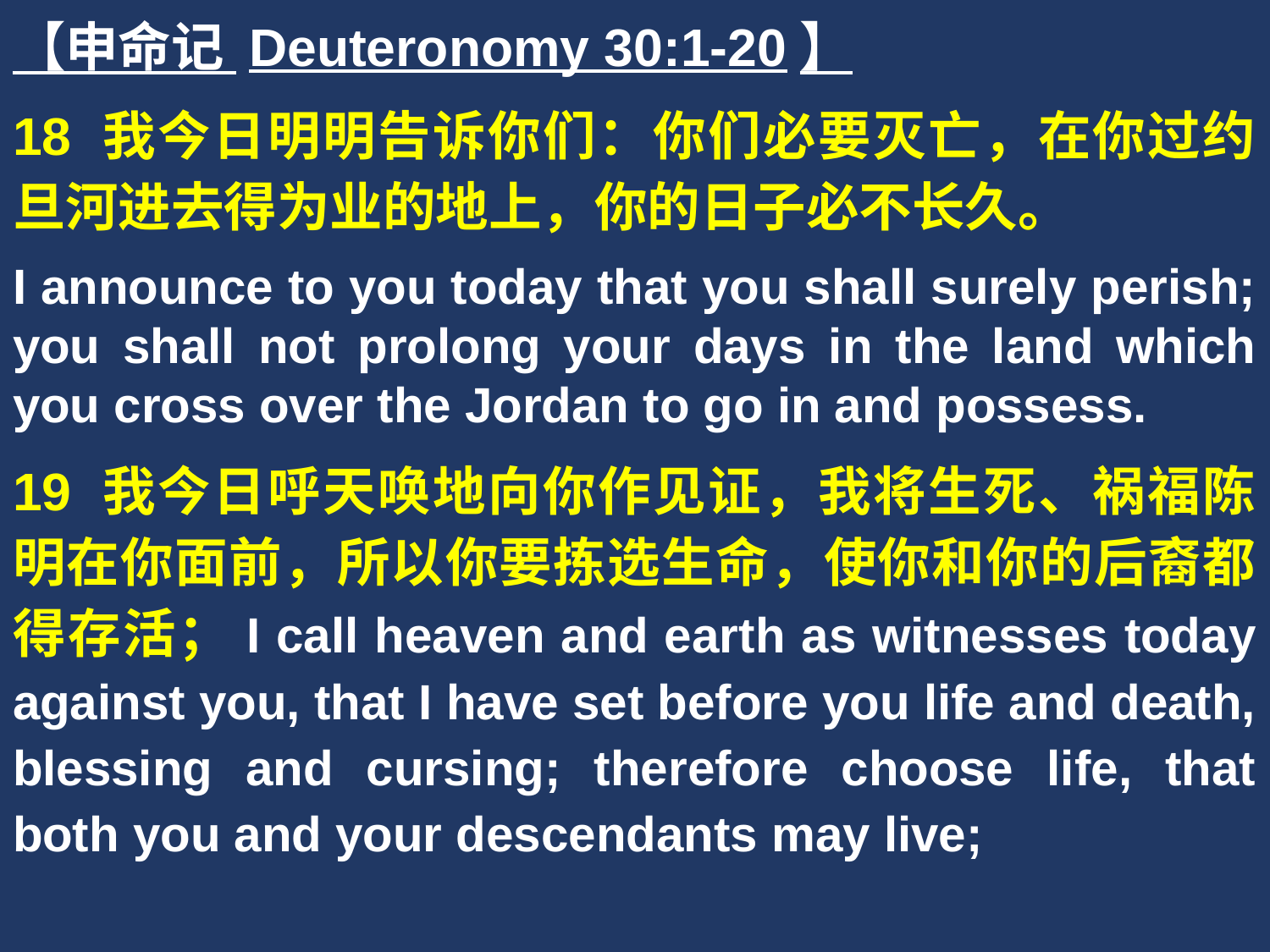

【申命记 Deuteronomy 30:1-20】
18 我今日明明告诉你们：你们必要灭亡，在你过约旦河进去得为业的地上，你的日子必不长久。
I announce to you today that you shall surely perish; you shall not prolong your days in the land which you cross over the Jordan to go in and possess.
19 我今日呼天唤地向你作见证，我将生死、祸福陈明在你面前，所以你要拣选生命，使你和你的后裔都得存活；I call heaven and earth as witnesses today against you, that I have set before you life and death, blessing and cursing; therefore choose life, that both you and your descendants may live;